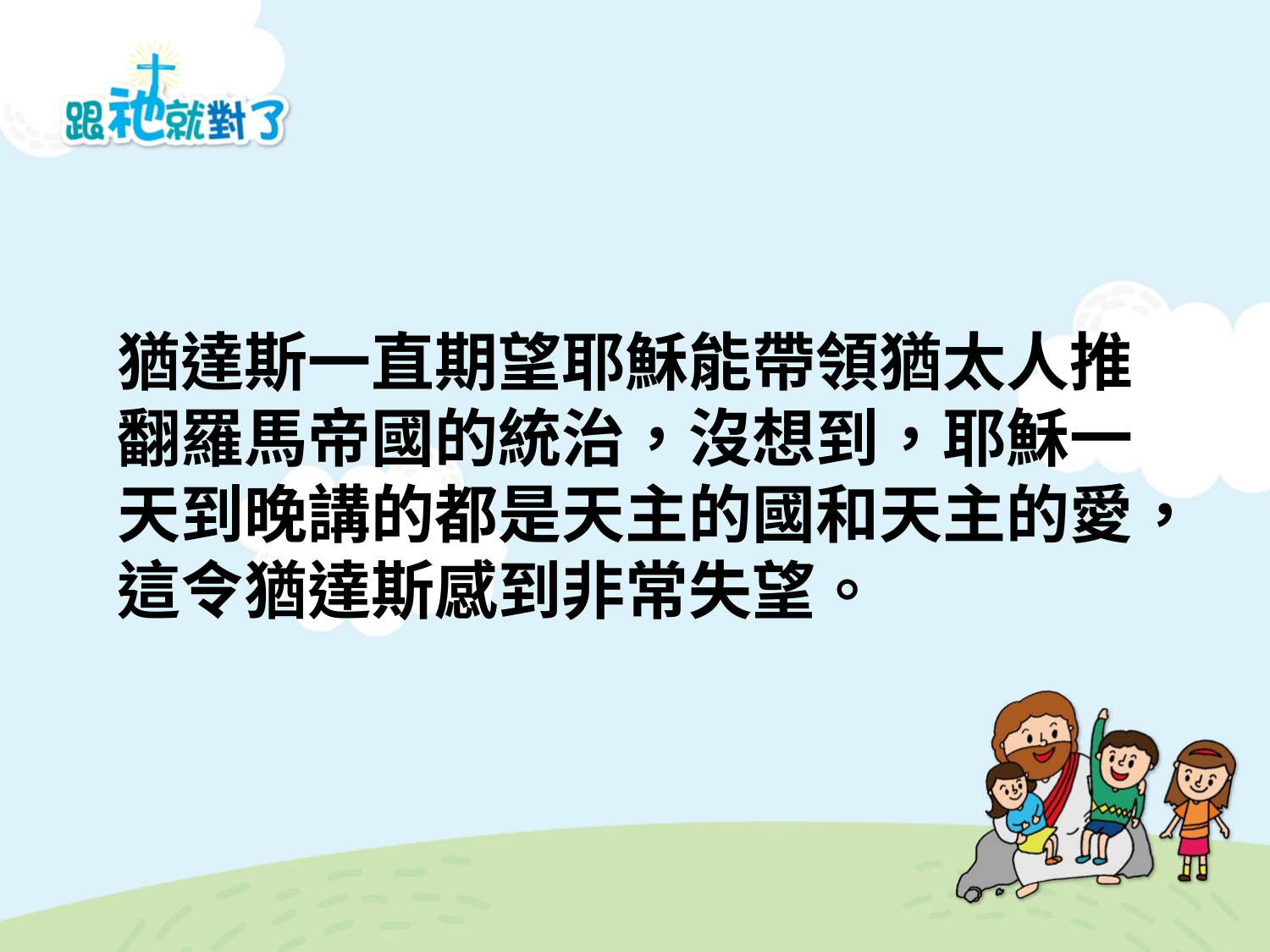

猶達斯一直期望耶穌能帶領猶太人推翻羅馬帝國的統治，沒想到，耶穌一天到晚講的都是天主的國和天主的愛，這令猶達斯感到非常失望。